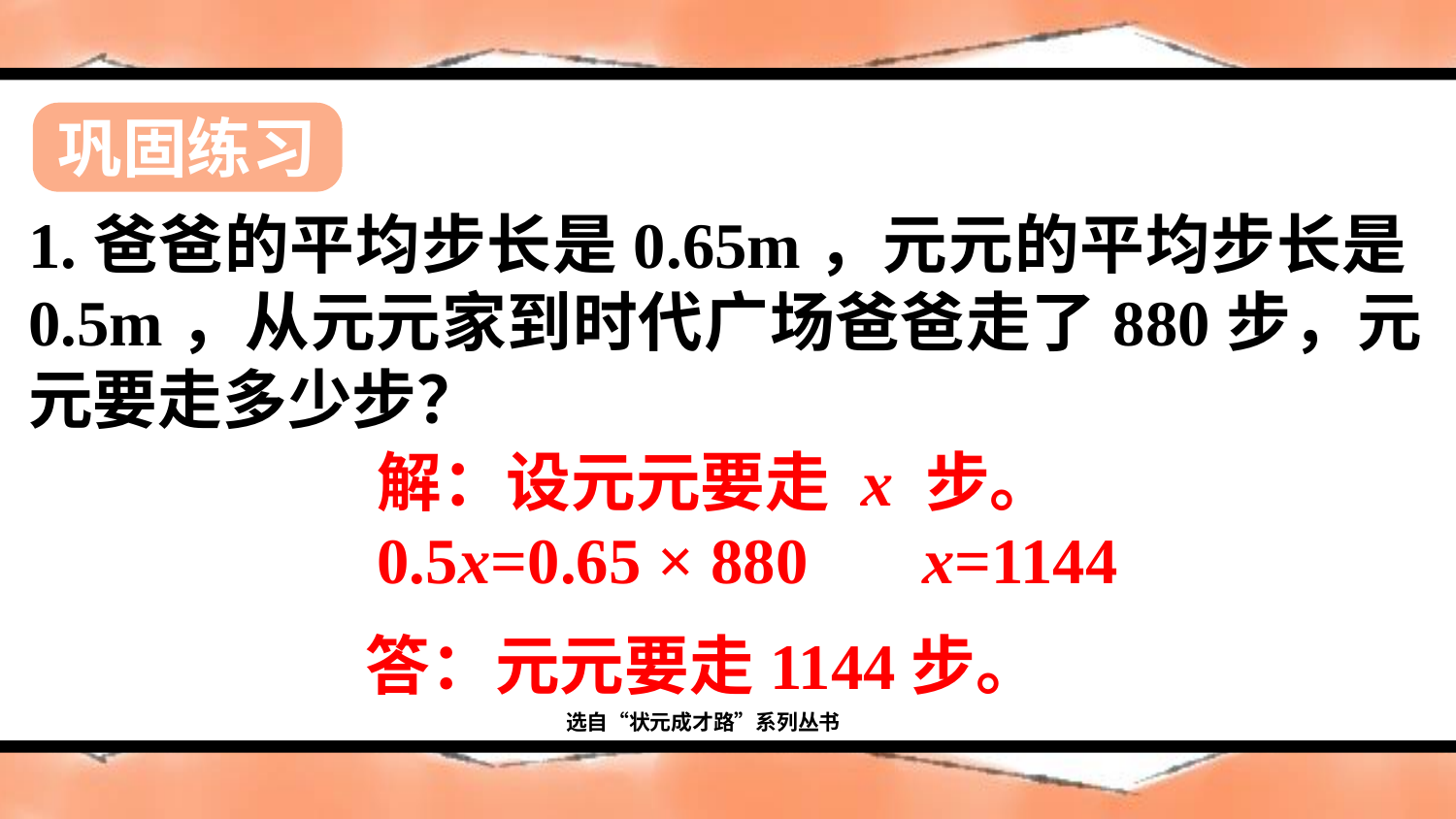

巩固练习

1.爸爸的平均步长是0.65m，元元的平均步长是0.5m，从元元家到时代广场爸爸走了880步，元元要走多少步？
解：设元元要走 x 步。
0.5x=0.65 × 880       x=1144
答：元元要走1144步。
选自“状元成才路”系列丛书